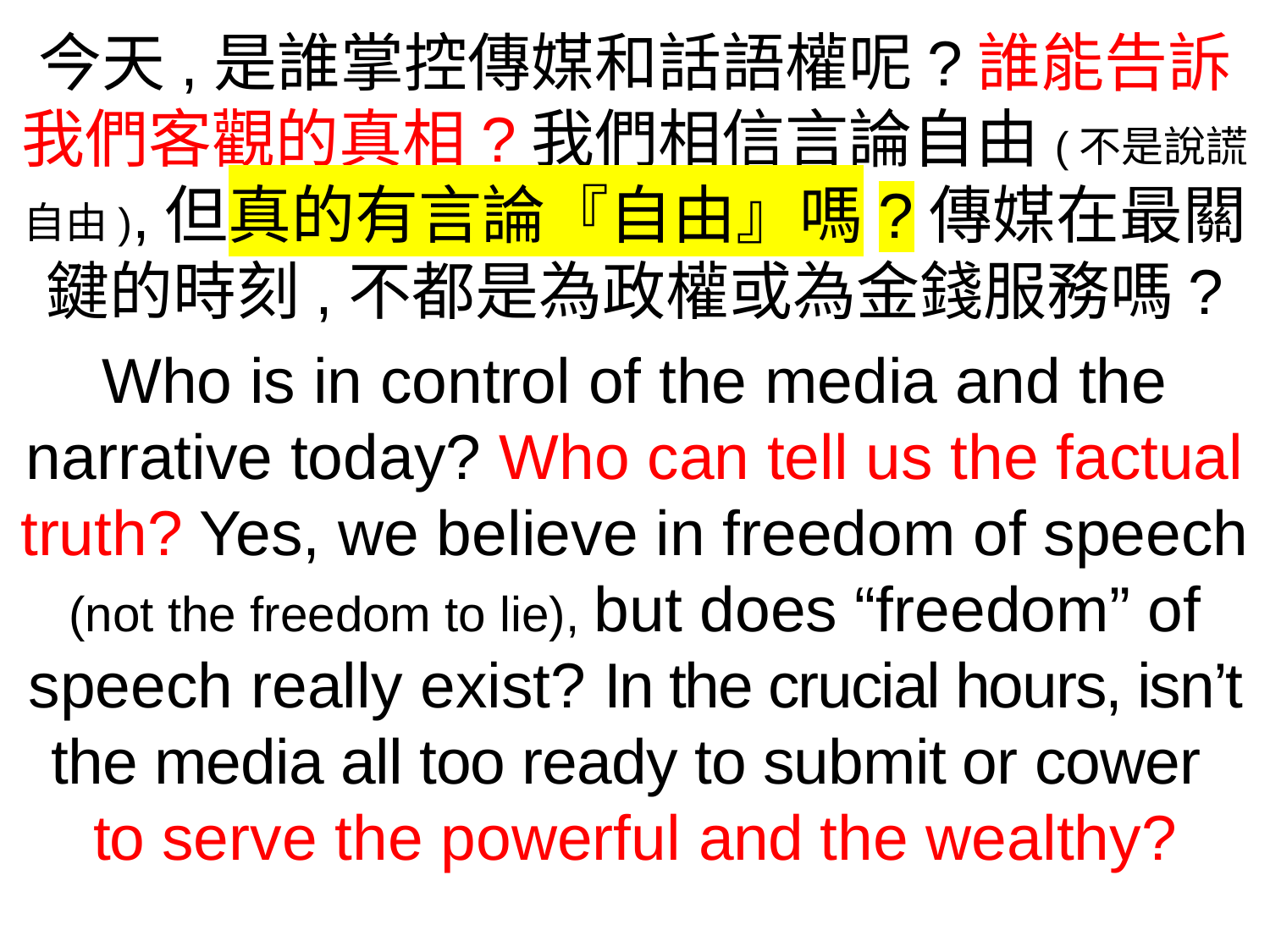

今天,是誰掌控傳媒和話語權呢?誰能告訴我們客觀的真相?我們相信言論自由(不是說謊自由),但真的有言論『自由』嗎?傳媒在最關鍵的時刻,不都是為政權或為金錢服務嗎?
Who is in control of the media and the narrative today? Who can tell us the factual truth? Yes, we believe in freedom of speech (not the freedom to lie), but does “freedom” of speech really exist? In the crucial hours, isn’t the media all too ready to submit or cower
to serve the powerful and the wealthy?